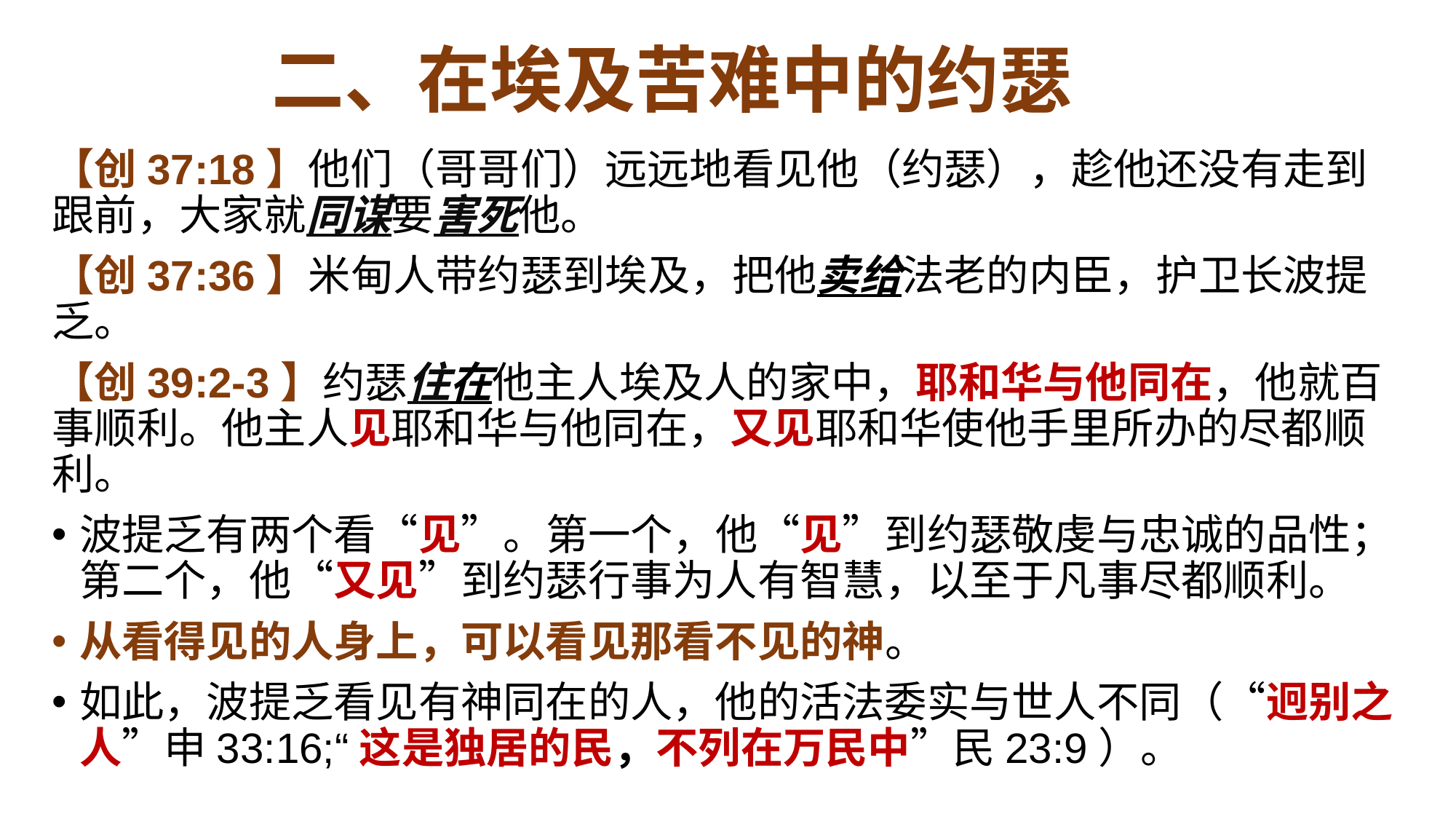

# 二、在埃及苦难中的约瑟
【创37:18】他们（哥哥们）远远地看见他（约瑟），趁他还没有走到跟前，大家就同谋要害死他。
【创37:36】米甸人带约瑟到埃及，把他卖给法老的内臣，护卫长波提乏。
【创39:2-3】约瑟住在他主人埃及人的家中，耶和华与他同在，他就百事顺利。他主人见耶和华与他同在，又见耶和华使他手里所办的尽都顺利。
波提乏有两个看“见”。第一个，他“见”到约瑟敬虔与忠诚的品性；第二个，他“又见”到约瑟行事为人有智慧，以至于凡事尽都顺利。
从看得见的人身上，可以看见那看不见的神。
如此，波提乏看见有神同在的人，他的活法委实与世人不同（“迥别之人”申33:16;“这是独居的民，不列在万民中”民23:9）。